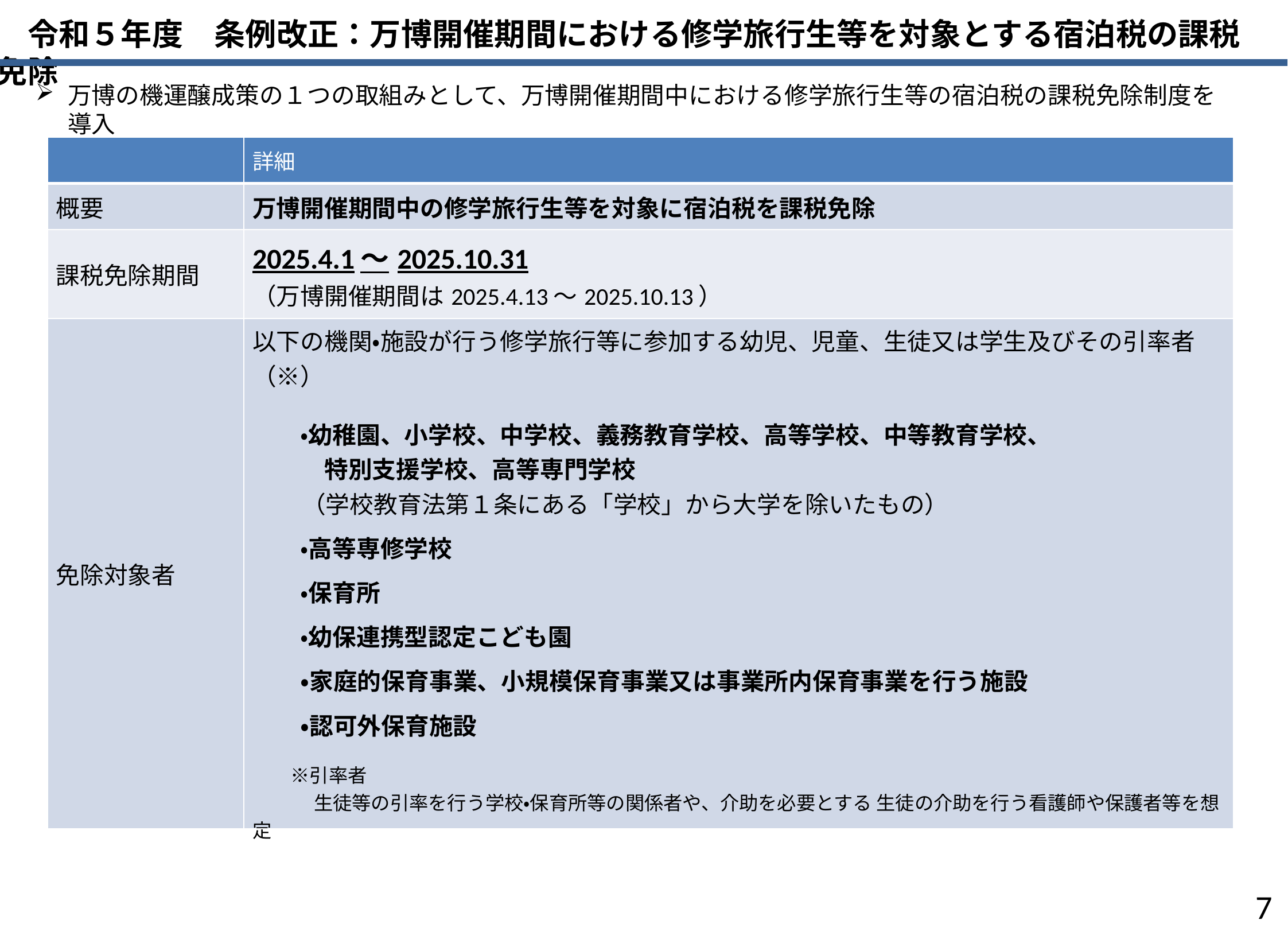

令和５年度　条例改正：万博開催期間における修学旅行生等を対象とする宿泊税の課税免除
万博の機運醸成策の１つの取組みとして、万博開催期間中における修学旅行生等の宿泊税の課税免除制度を導入
|  | 詳細 |
| --- | --- |
| 概要 | 万博開催期間中の修学旅行生等を対象に宿泊税を課税免除 |
| 課税免除期間 | 2025.4.1～2025.10.31 （万博開催期間は2025.4.13～2025.10.13） |
| 免除対象者 | 以下の機関・施設が行う修学旅行等に参加する幼児、児童、生徒又は学生及びその引率者（※） 　　・幼稚園、小学校、中学校、義務教育学校、高等学校、中等教育学校、 　　　特別支援学校、高等専門学校 （学校教育法第１条にある「学校」から大学を除いたもの） 　　・高等専修学校 　　・保育所 　　・幼保連携型認定こども園 　　・家庭的保育事業、小規模保育事業又は事業所内保育事業を行う施設 　　・認可外保育施設 　　※引率者 　　　 生徒等の引率を行う学校・保育所等の関係者や、介助を必要とする 生徒の介助を行う看護師や保護者等を想定 |
7